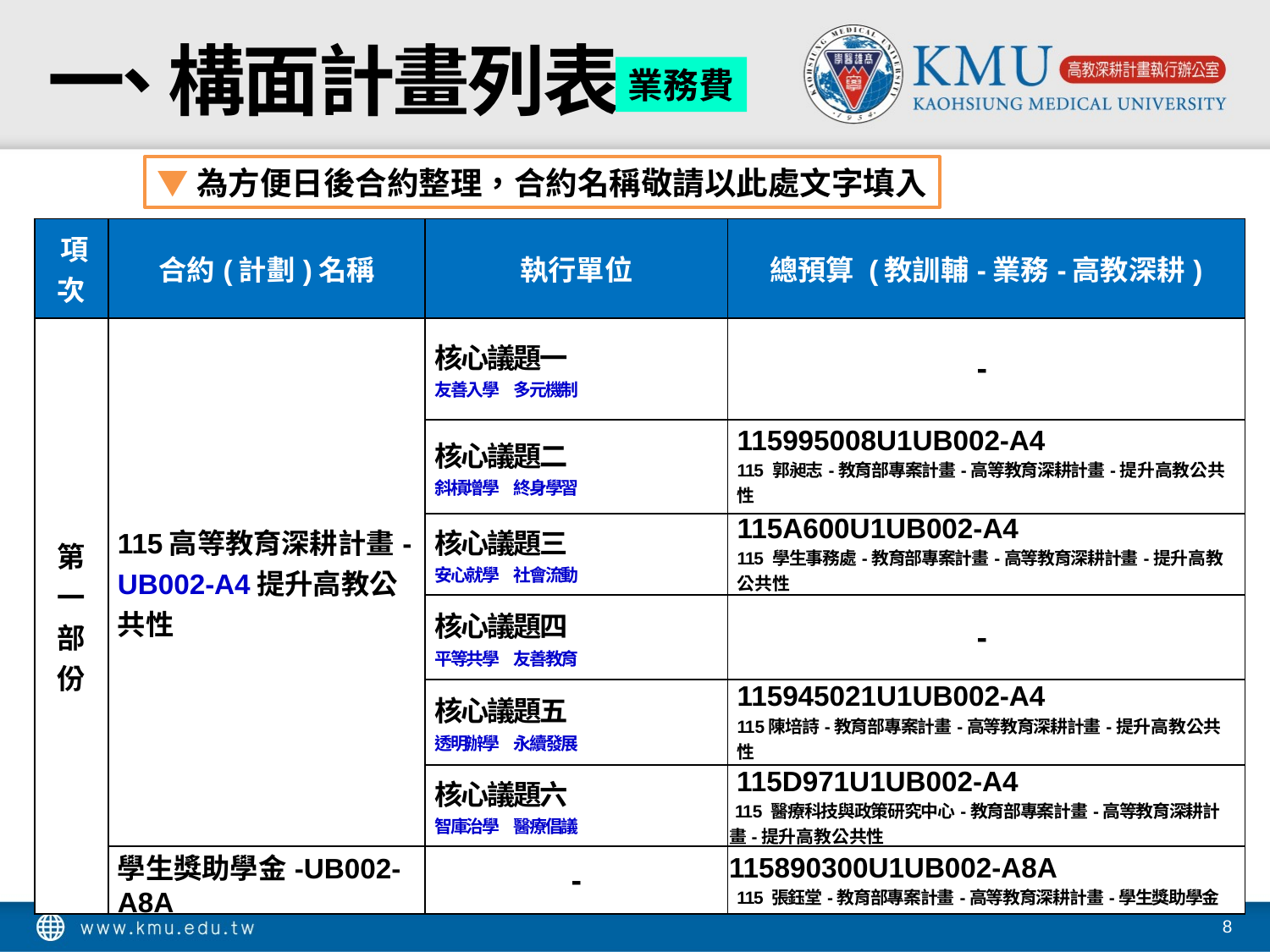

# 一、 構面計畫列表
業務費
▼為方便日後合約整理，合約名稱敬請以此處文字填入
| 項次 | 合約(計劃)名稱 | 執行單位 | 總預算 (教訓輔-業務-高教深耕) |
| --- | --- | --- | --- |
| 第一部份 | 115高等教育深耕計畫-UB002-A4提升高教公共性 | 核心議題一 友善入學　多元機制 | - |
|  |  | 核心議題二 斜槓增學　終身學習 | 115995008U1UB002-A4 115 郭昶志-教育部專案計畫-高等教育深耕計畫-提升高教公共性 |
|  |  | 核心議題三 安心就學　社會流動 | 115A600U1UB002-A4 115 學生事務處-教育部專案計畫-高等教育深耕計畫-提升高教公共性 |
|  |  | 核心議題四 平等共學　友善教育 | - |
|  |  | 核心議題五 透明辦學　永續發展 | 115945021U1UB002-A4 115陳培詩-教育部專案計畫-高等教育深耕計畫-提升高教公共性 |
|  |  | 核心議題六 智庫治學　醫療倡議 | 115D971U1UB002-A4 115 醫療科技與政策研究中心-教育部專案計畫-高等教育深耕計畫-提升高教公共性 |
|  | 學生獎助學金-UB002-A8A | - | 115890300U1UB002-A8A 115 張鈺堂-教育部專案計畫-高等教育深耕計畫-學生獎助學金 |
8